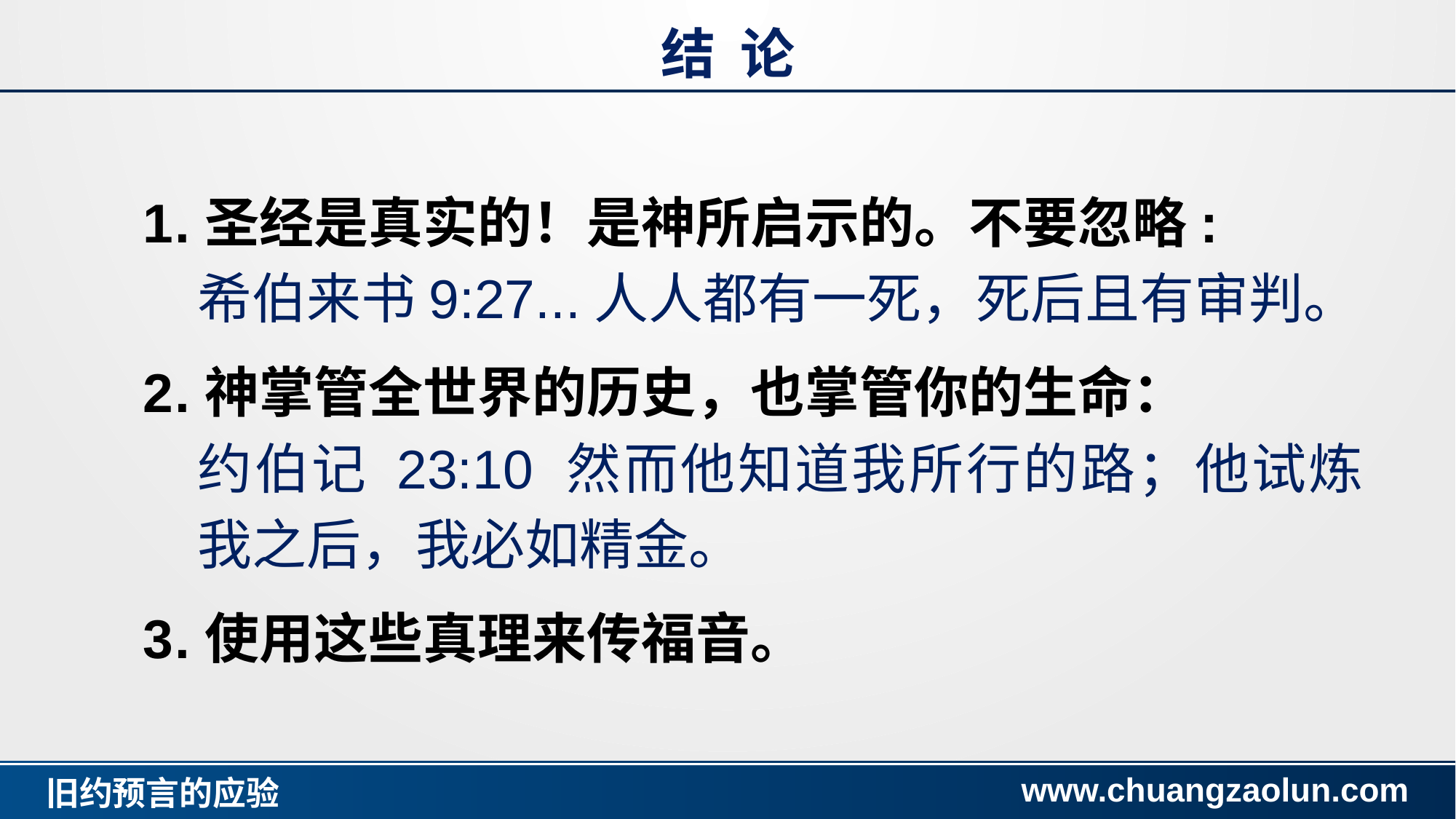

结  论
圣经是真实的！是神所启示的。不要忽略:
希伯来书9:27...人人都有一死，死后且有审判。
神掌管全世界的历史，也掌管你的生命：
约伯记 23:10 然而他知道我所行的路；他试炼我之后，我必如精金。
使用这些真理来传福音。